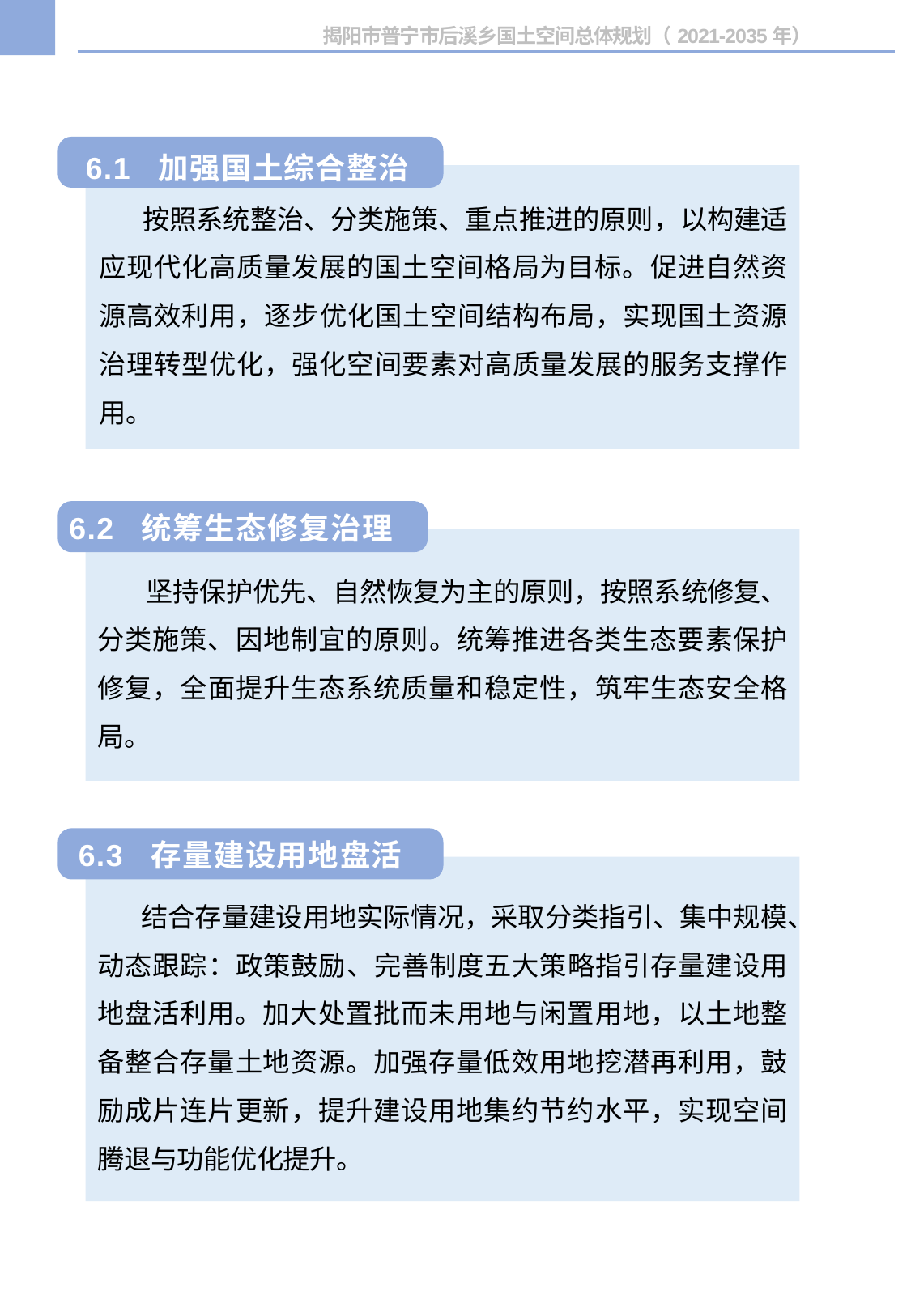

揭阳市普宁市后溪乡国土空间总体规划（2021-2035年）

加强森林资源保护
6.1  加强国土综合整治

      按照系统整治、分类施策、重点推进的原则，以构建适应现代化高质量发展的国土空间格局为目标。促进自然资源高效利用，逐步优化国土空间结构布局，实现国土资源治理转型优化，强化空间要素对高质量发展的服务支撑作用。
6.2  统筹生态修复治理
加强森林资源保护

       坚持保护优先、自然恢复为主的原则，按照系统修复、分类施策、因地制宜的原则。统筹推进各类生态要素保护修复，全面提升生态系统质量和稳定性，筑牢生态安全格局。
6.3  存量建设用地盘活

      结合存量建设用地实际情况，采取分类指引、集中规模、动态跟踪：政策鼓励、完善制度五大策略指引存量建设用地盘活利用。加大处置批而未用地与闲置用地，以土地整备整合存量土地资源。加强存量低效用地挖潜再利用，鼓励成片连片更新，提升建设用地集约节约水平，实现空间腾退与功能优化提升。